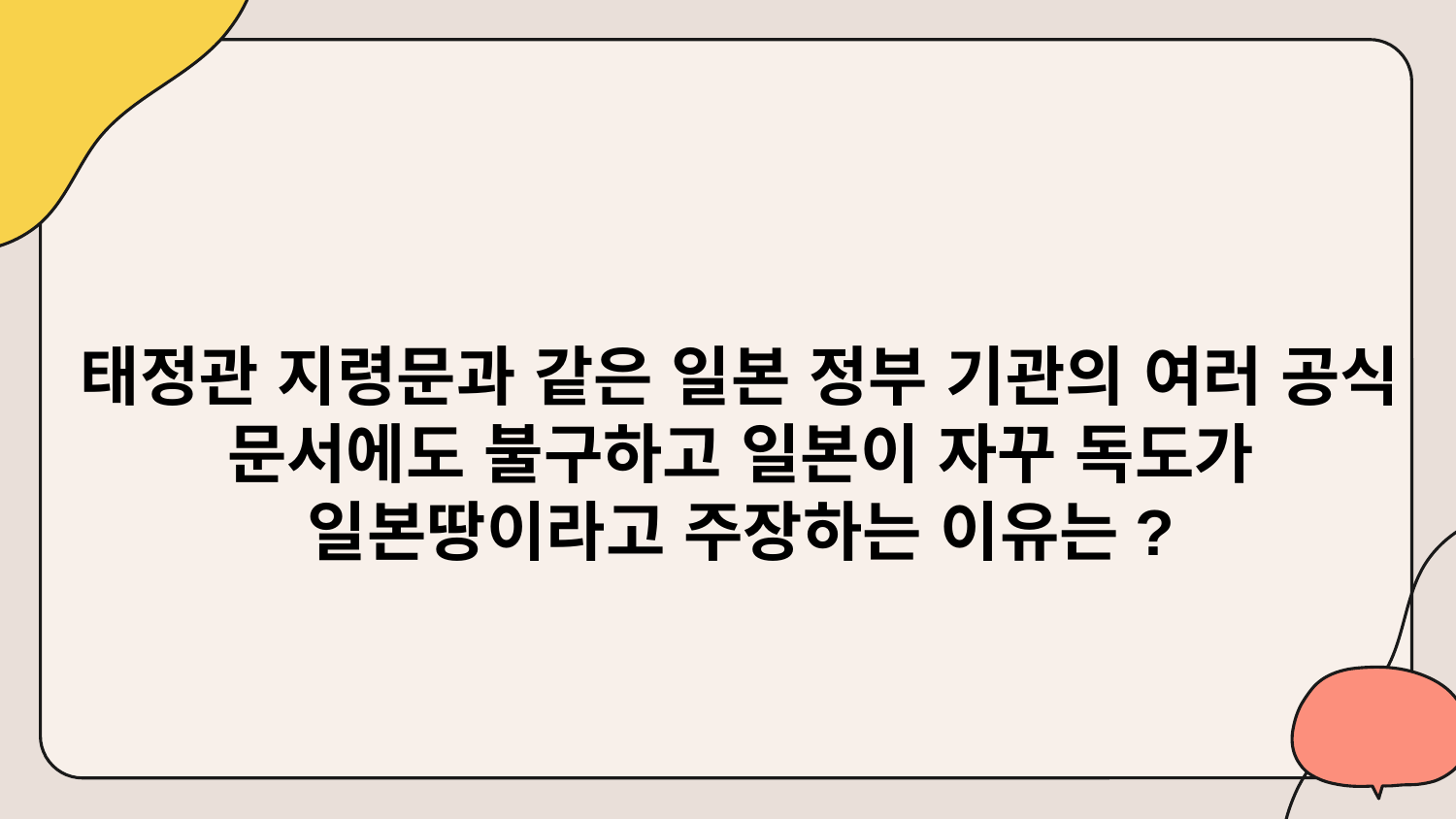

#
태정관 지령문과 같은 일본 정부 기관의 여러 공식 문서에도 불구하고 일본이 자꾸 독도가 일본땅이라고 주장하는 이유는?